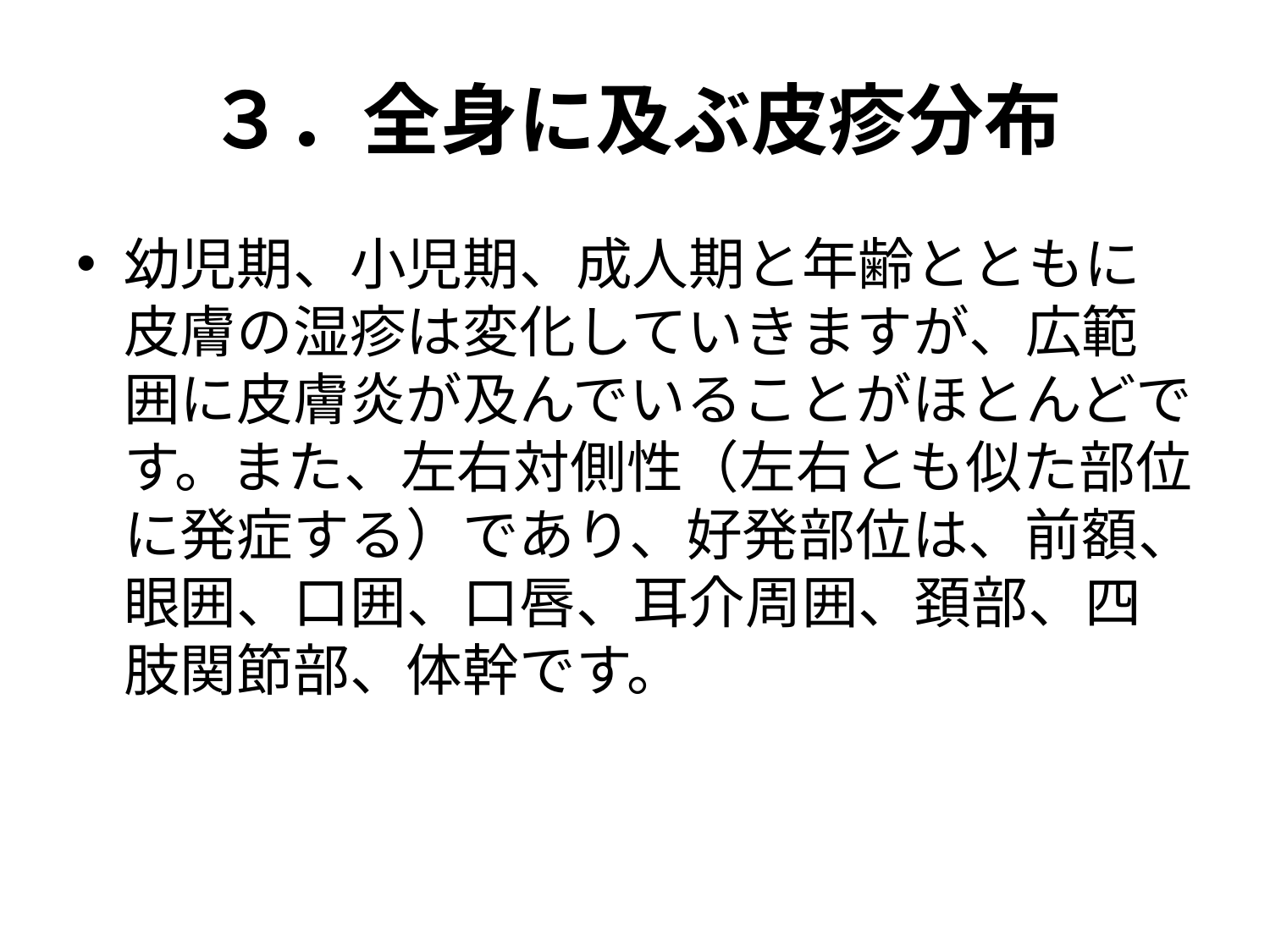

# ３．全身に及ぶ皮疹分布
幼児期、小児期、成人期と年齢とともに皮膚の湿疹は変化していきますが、広範囲に皮膚炎が及んでいることがほとんどです。また、左右対側性（左右とも似た部位に発症する）であり、好発部位は、前額、眼囲、口囲、口唇、耳介周囲、頚部、四肢関節部、体幹です。